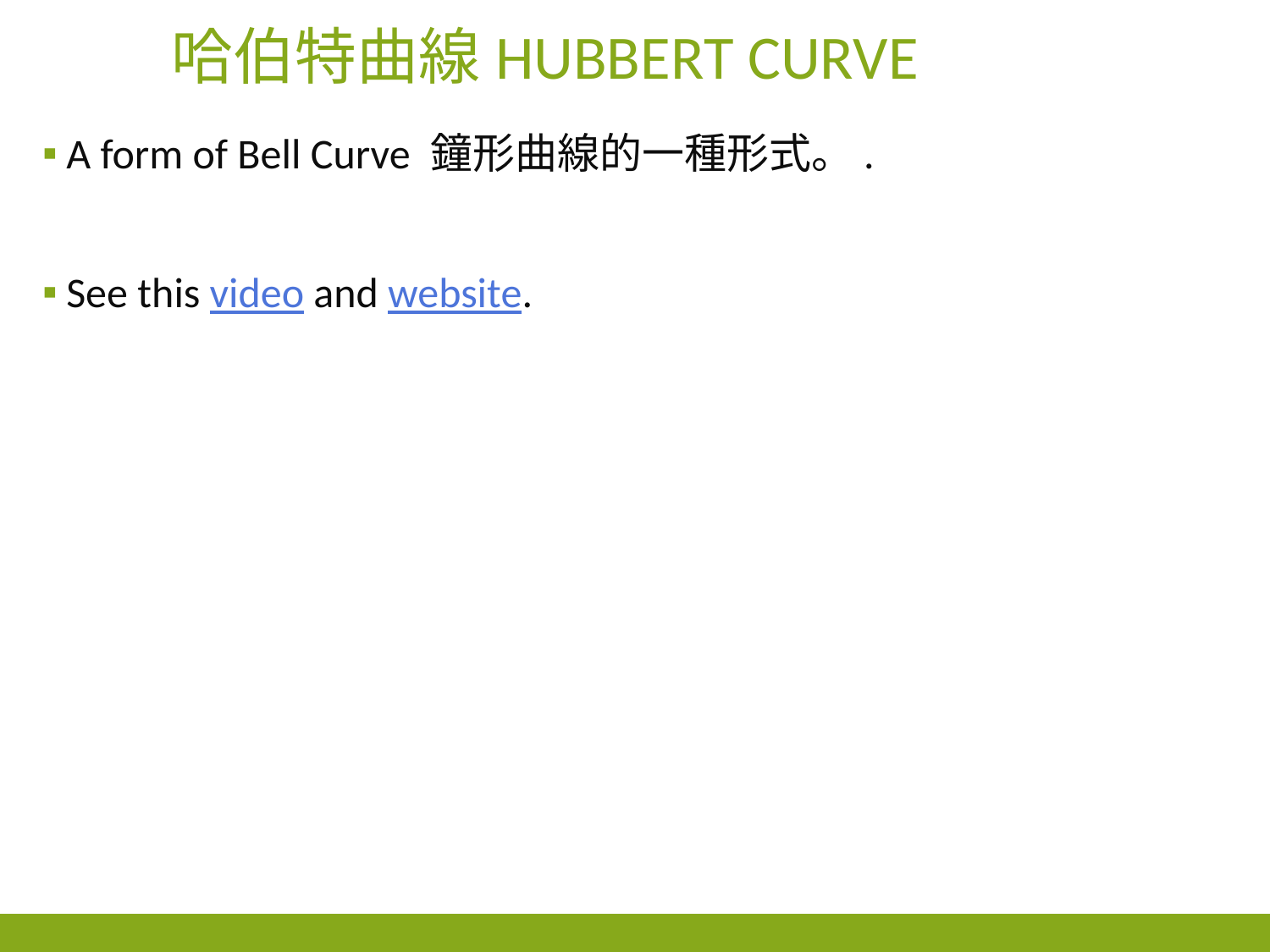

# 哈伯特曲線Hubbert curve
A form of Bell Curve 鐘形曲線的一種形式。.

See this video and website.